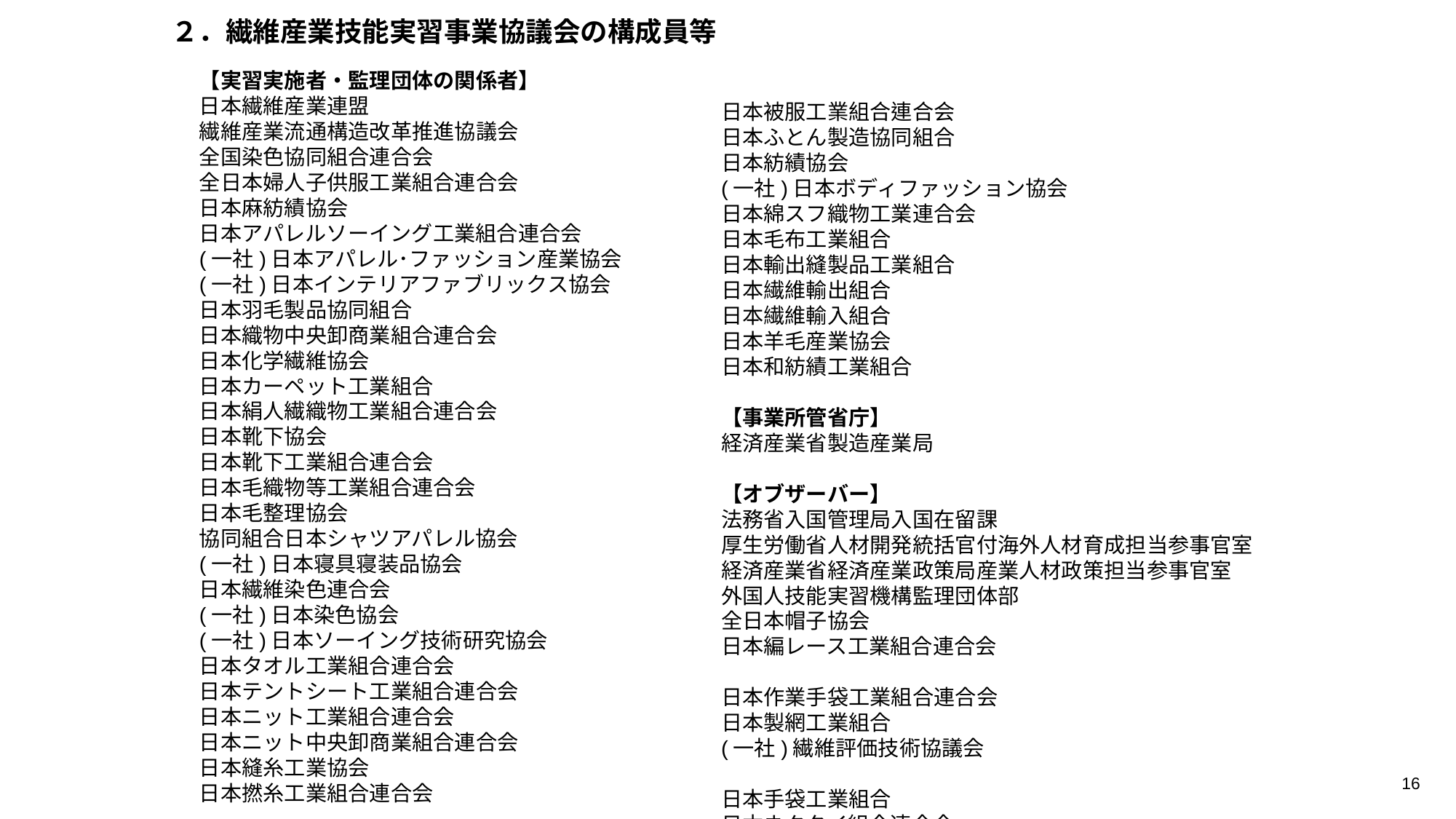

# ２．繊維産業技能実習事業協議会の構成員等
【実習実施者・監理団体の関係者】
日本繊維産業連盟
繊維産業流通構造改革推進協議会
全国染色協同組合連合会
全日本婦人子供服工業組合連合会
日本麻紡績協会
日本アパレルソーイング工業組合連合会
(一社)日本アパレル･ファッション産業協会
(一社)日本インテリアファブリックス協会
日本羽毛製品協同組合
日本織物中央卸商業組合連合会
日本化学繊維協会
日本カーペット工業組合
日本絹人繊織物工業組合連合会
日本靴下協会
日本靴下工業組合連合会
日本毛織物等工業組合連合会
日本毛整理協会
協同組合日本シャツアパレル協会
(一社)日本寝具寝装品協会
日本繊維染色連合会
(一社)日本染色協会
(一社)日本ソーイング技術研究協会
日本タオル工業組合連合会
日本テントシート工業組合連合会
日本ニット工業組合連合会
日本ニット中央卸商業組合連合会
日本縫糸工業協会
日本撚糸工業組合連合会
日本被服工業組合連合会
日本ふとん製造協同組合
日本紡績協会
(一社)日本ボディファッション協会
日本綿スフ織物工業連合会
日本毛布工業組合
日本輸出縫製品工業組合
日本繊維輸出組合
日本繊維輸入組合
日本羊毛産業協会
日本和紡績工業組合

【事業所管省庁】
経済産業省製造産業局

【オブザーバー】
法務省入国管理局入国在留課
厚生労働省人材開発統括官付海外人材育成担当参事官室
経済産業省経済産業政策局産業人材政策担当参事官室
外国人技能実習機構監理団体部
全日本帽子協会
日本編レース工業組合連合会
日本作業手袋工業組合連合会
日本製網工業組合
(一社)繊維評価技術協議会
日本手袋工業組合
日本ネクタイ組合連合会
日本不織布協会
16